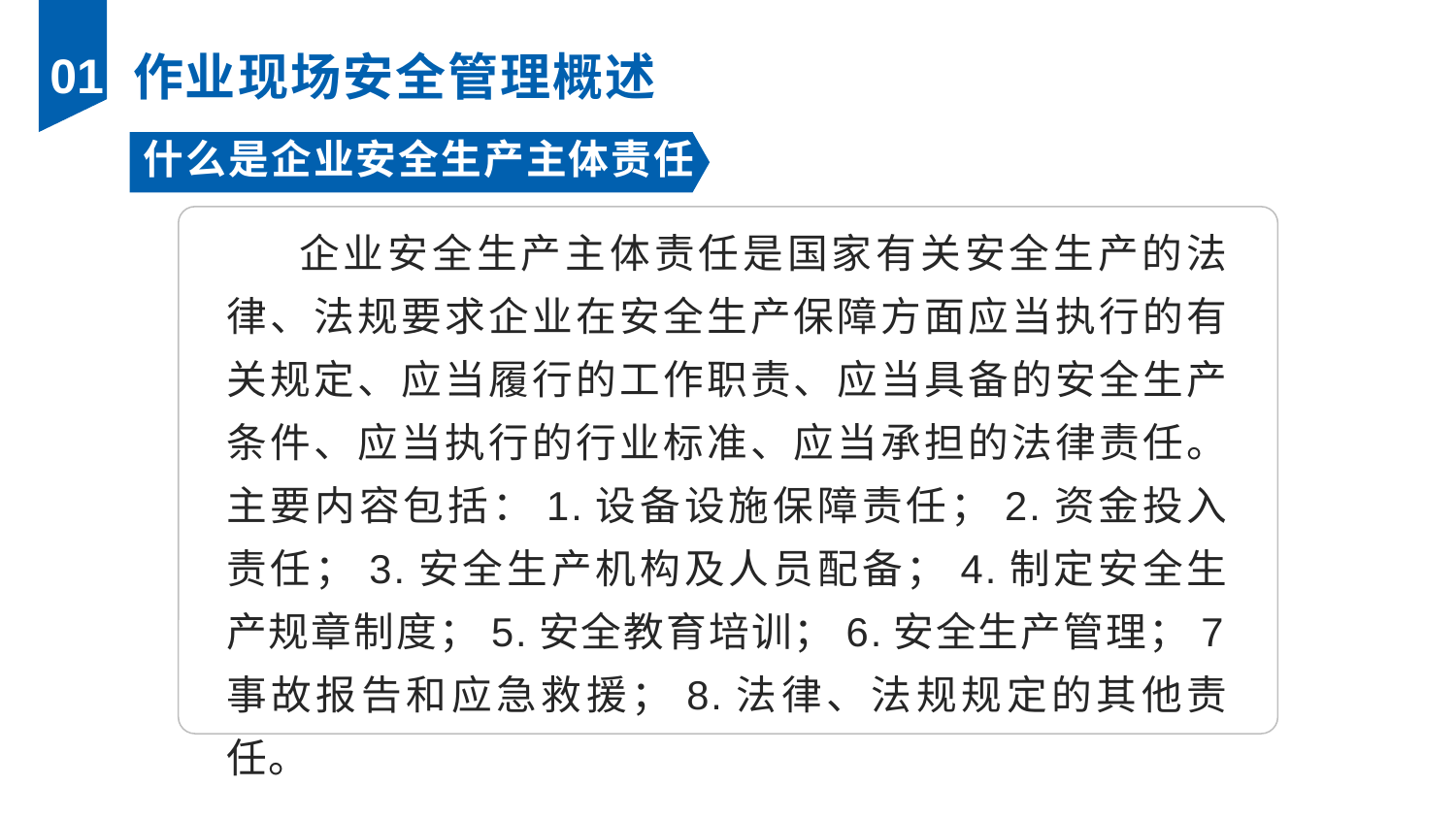

01
 作业现场安全管理概述
什么是企业安全生产主体责任

企业安全生产主体责任是国家有关安全生产的法律、法规要求企业在安全生产保障方面应当执行的有关规定、应当履行的工作职责、应当具备的安全生产条件、应当执行的行业标准、应当承担的法律责任。主要内容包括：1.设备设施保障责任；2.资金投入责任；3.安全生产机构及人员配备；4.制定安全生产规章制度；5.安全教育培训；6.安全生产管理；7事故报告和应急救援；8.法律、法规规定的其他责任。